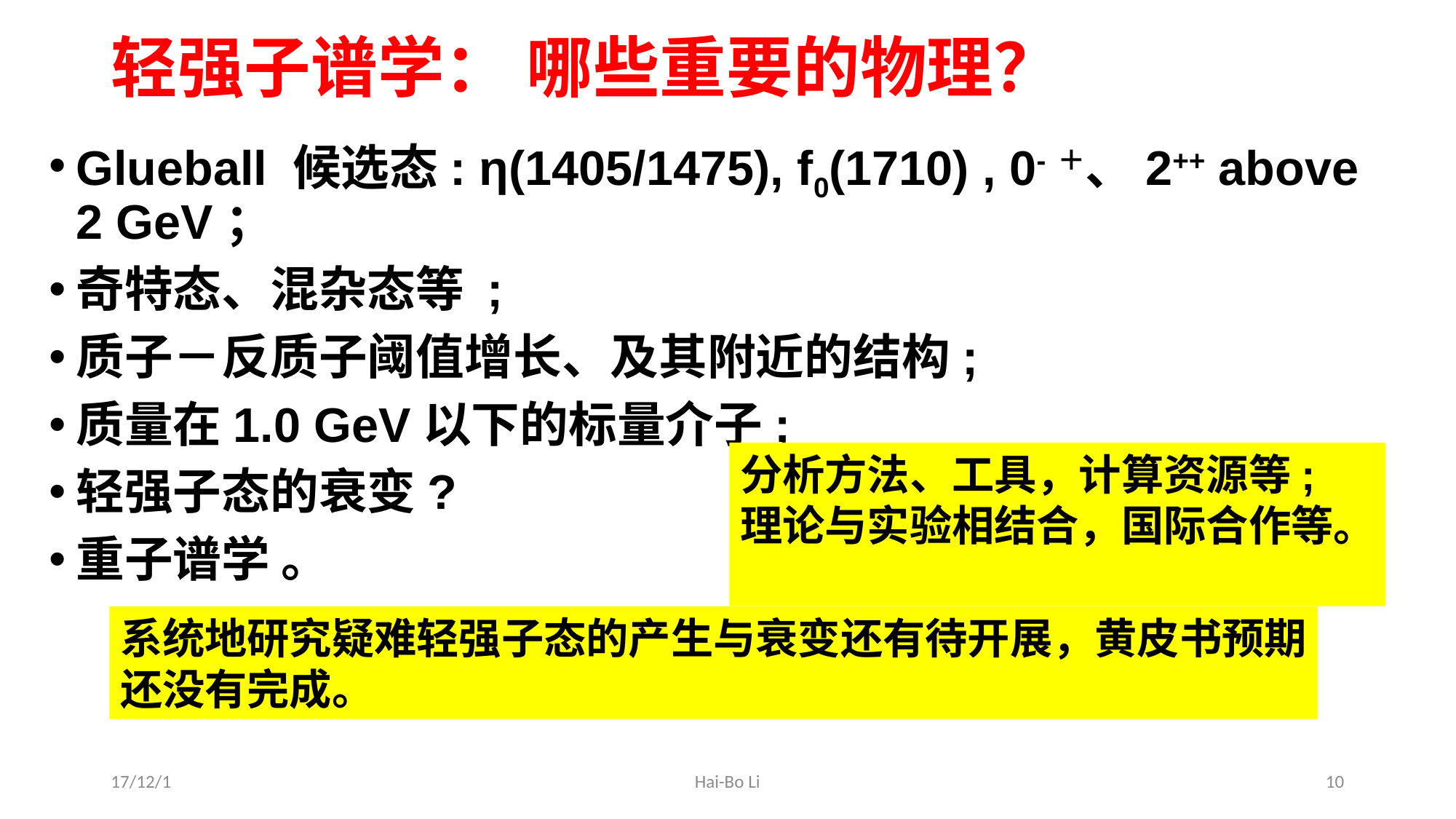

# 轻强子谱学： 哪些重要的物理？
Glueball 候选态: η(1405/1475), f0(1710) , 0-＋、2++ above 2 GeV；
奇特态、混杂态等 ;
质子－反质子阈值增长、及其附近的结构;
质量在1.0 GeV以下的标量介子;
轻强子态的衰变?
重子谱学 。
分析方法、工具，计算资源等;
理论与实验相结合，国际合作等。
系统地研究疑难轻强子态的产生与衰变还有待开展，黄皮书预期
还没有完成。
17/12/1
Hai-Bo Li
10